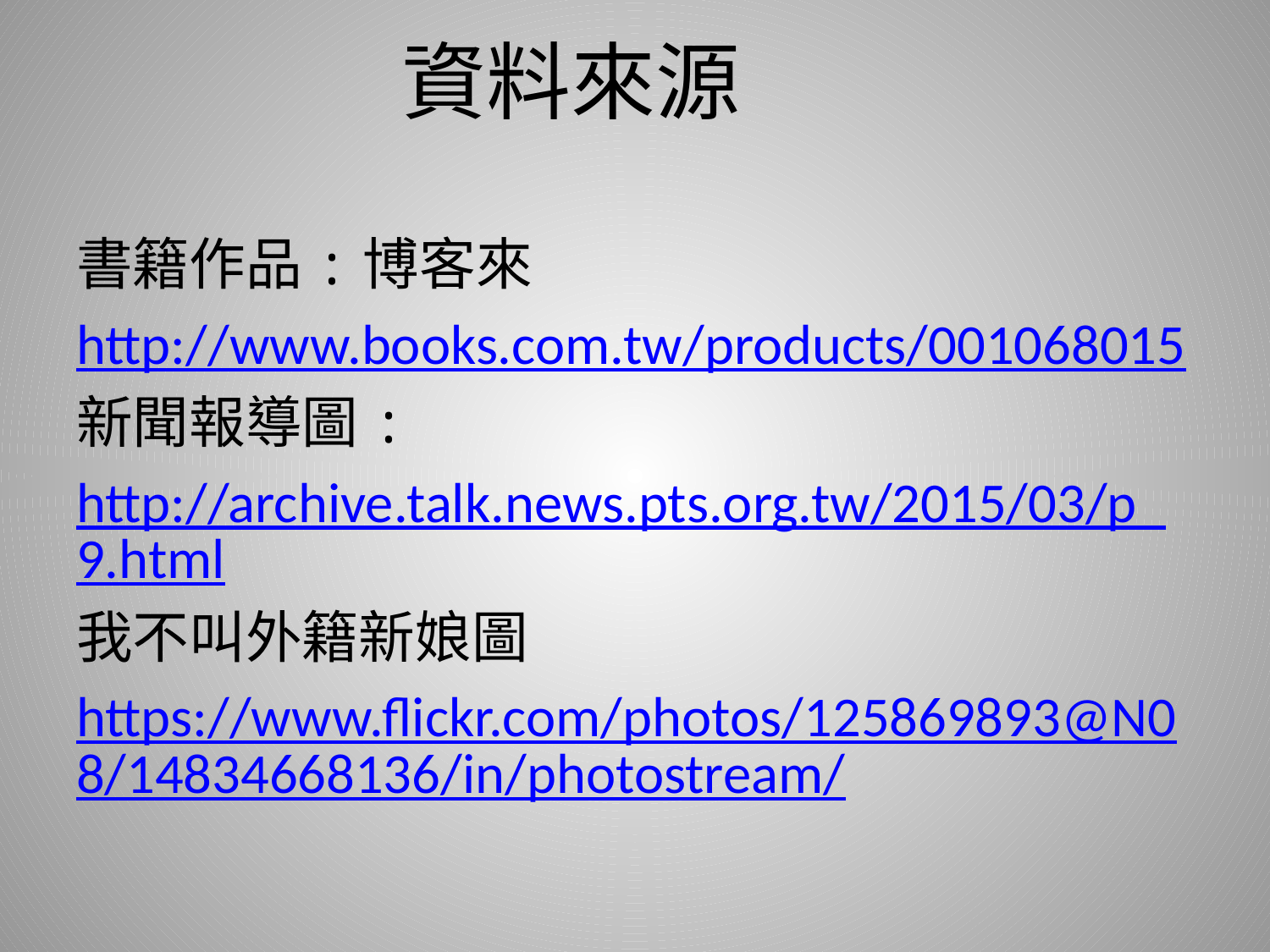

# 資料來源
書籍作品:博客來
http://www.books.com.tw/products/001068015
新聞報導圖:
http://archive.talk.news.pts.org.tw/2015/03/p_9.html
我不叫外籍新娘圖
https://www.flickr.com/photos/125869893@N08/14834668136/in/photostream/